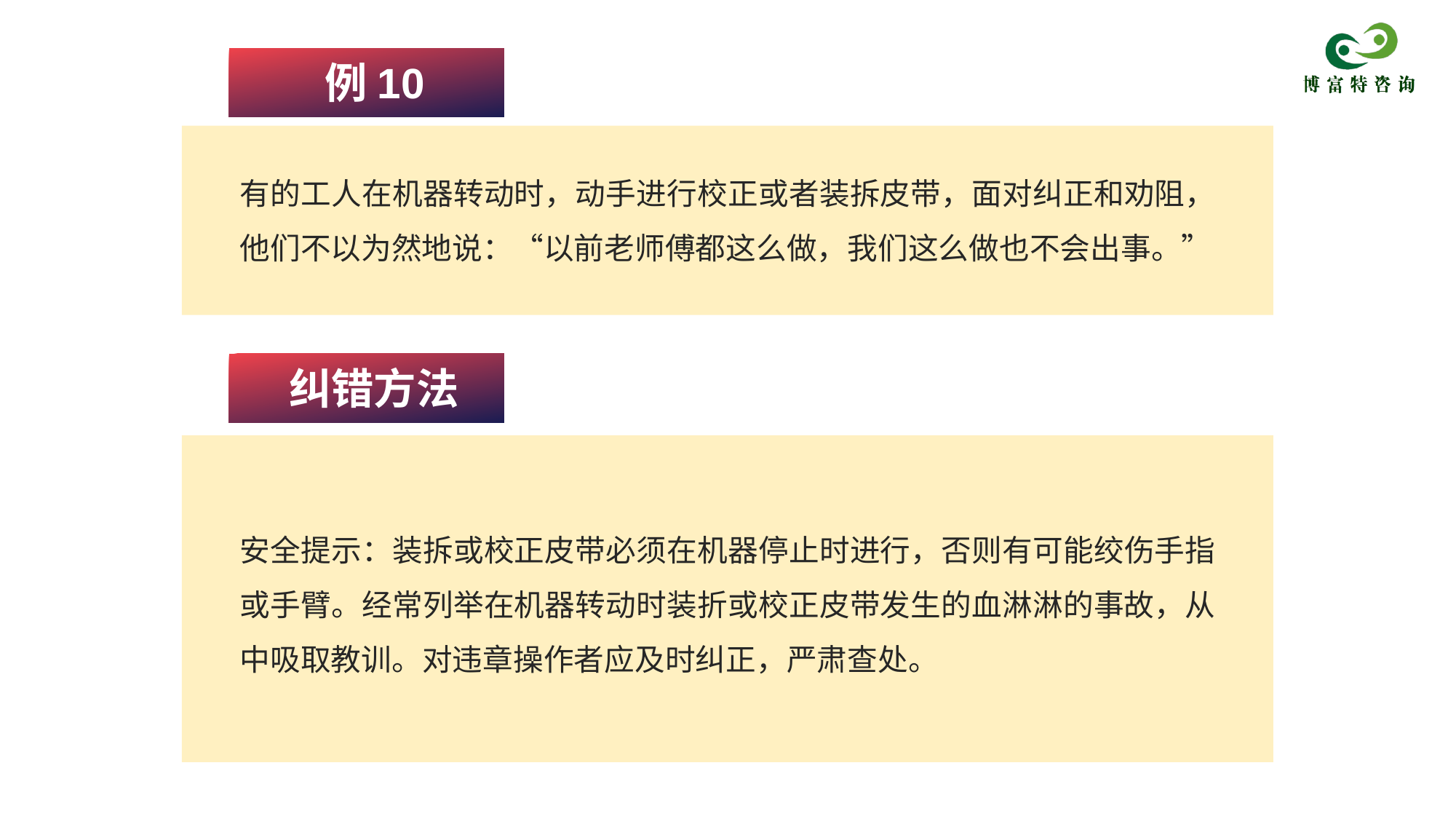

例10

有的工人在机器转动时，动手进行校正或者装拆皮带，面对纠正和劝阻，他们不以为然地说：“以前老师傅都这么做，我们这么做也不会出事。”

纠错方法

安全提示：装拆或校正皮带必须在机器停止时进行，否则有可能绞伤手指或手臂。经常列举在机器转动时装折或校正皮带发生的血淋淋的事故，从中吸取教训。对违章操作者应及时纠正，严肃查处。